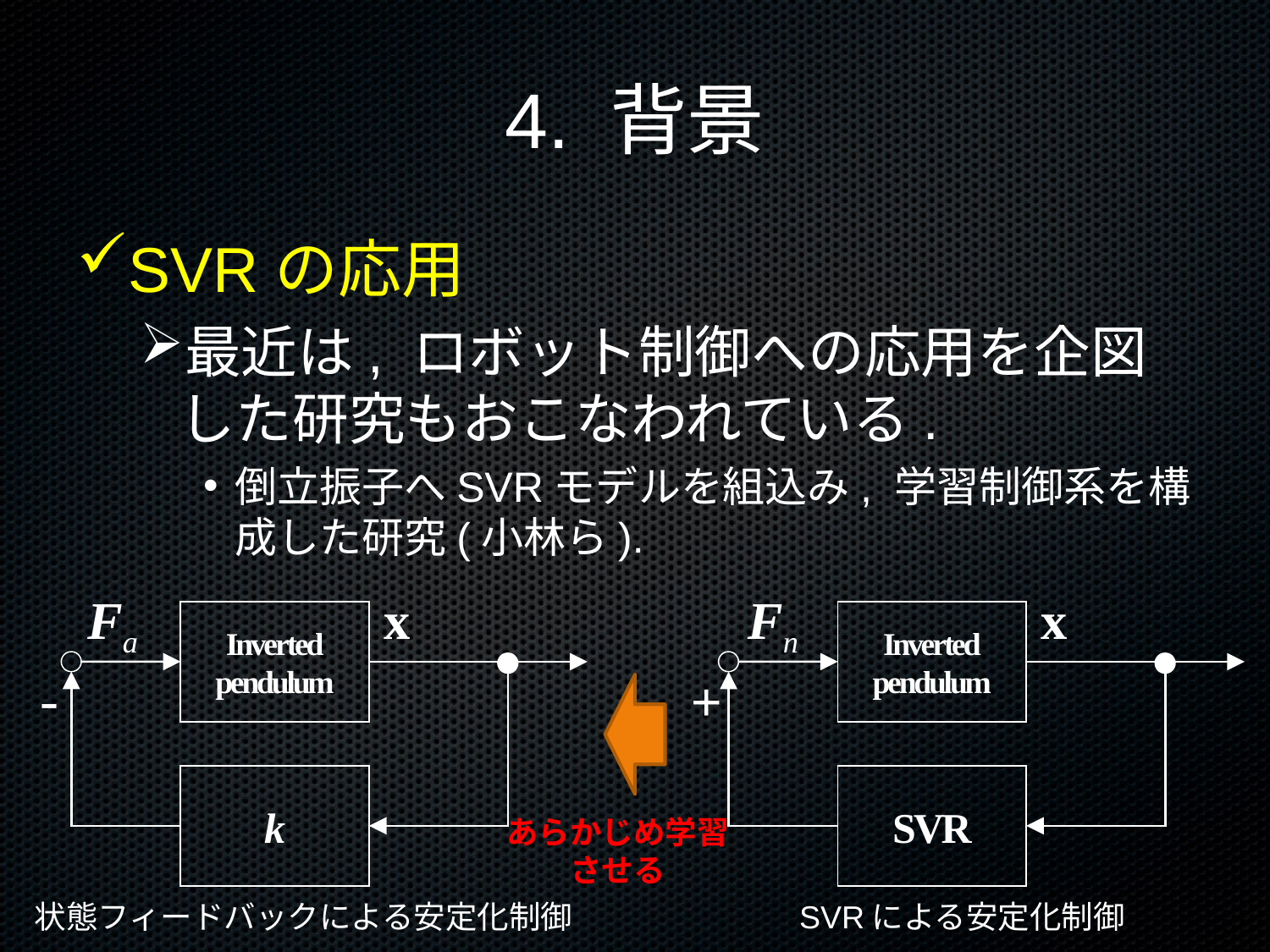

# 4. 背景
SVRの応用
最近は, ロボット制御への応用を企図した研究もおこなわれている.
倒立振子へSVRモデルを組込み, 学習制御系を構成した研究(小林ら).
x
Fa
Inverted
pendulum

-
k
x
Fn
Inverted
pendulum

+
SVR

あらかじめ学習させる
SVRによる安定化制御
状態フィードバックによる安定化制御